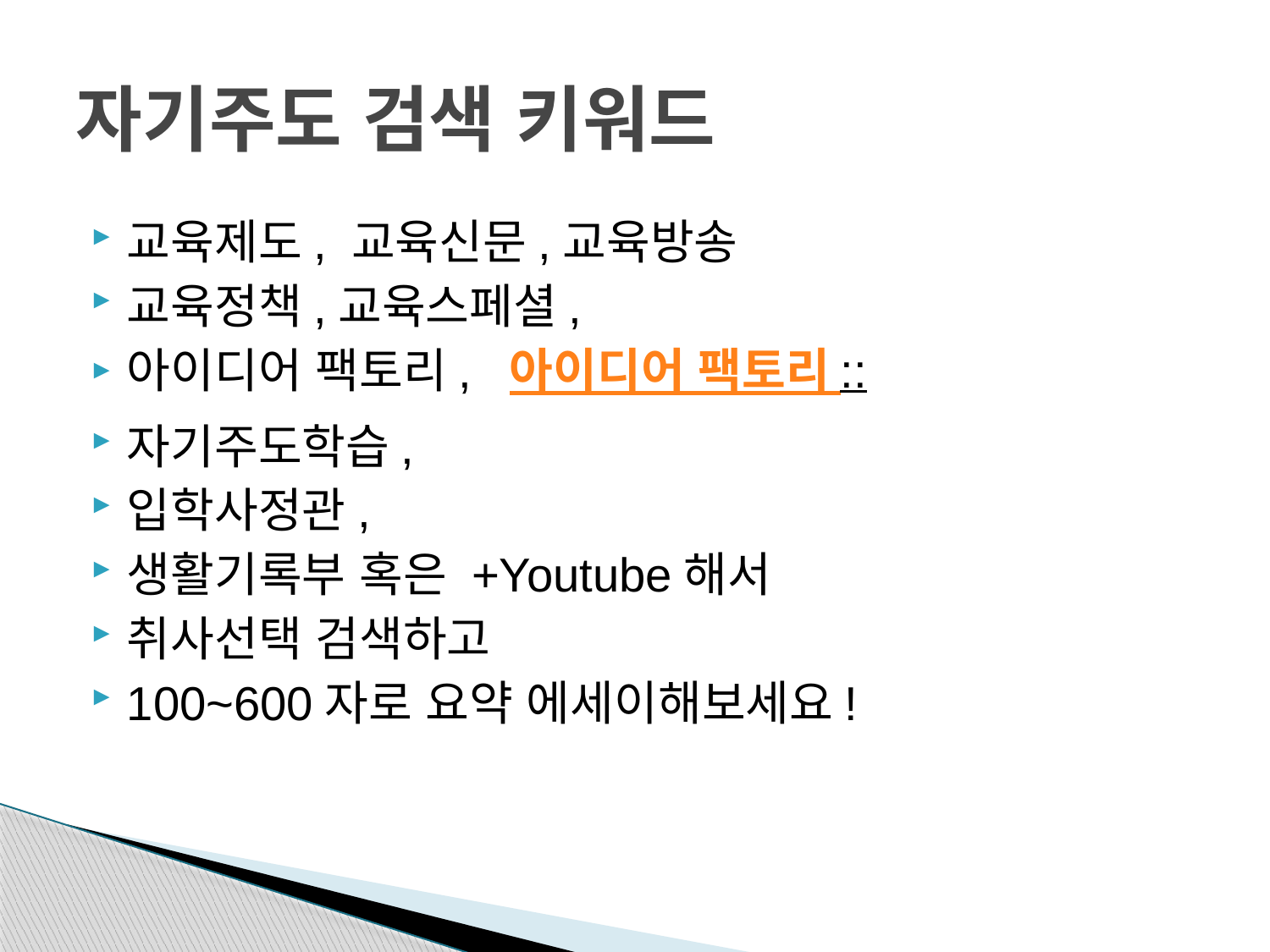

# 자기주도 검색 키워드
교육제도, 교육신문,교육방송
교육정책,교육스페셜,
아이디어 팩토리,  아이디어 팩토리 ::
자기주도학습,
입학사정관,
생활기록부 혹은 +Youtube해서
취사선택 검색하고
100~600자로 요약 에세이해보세요!